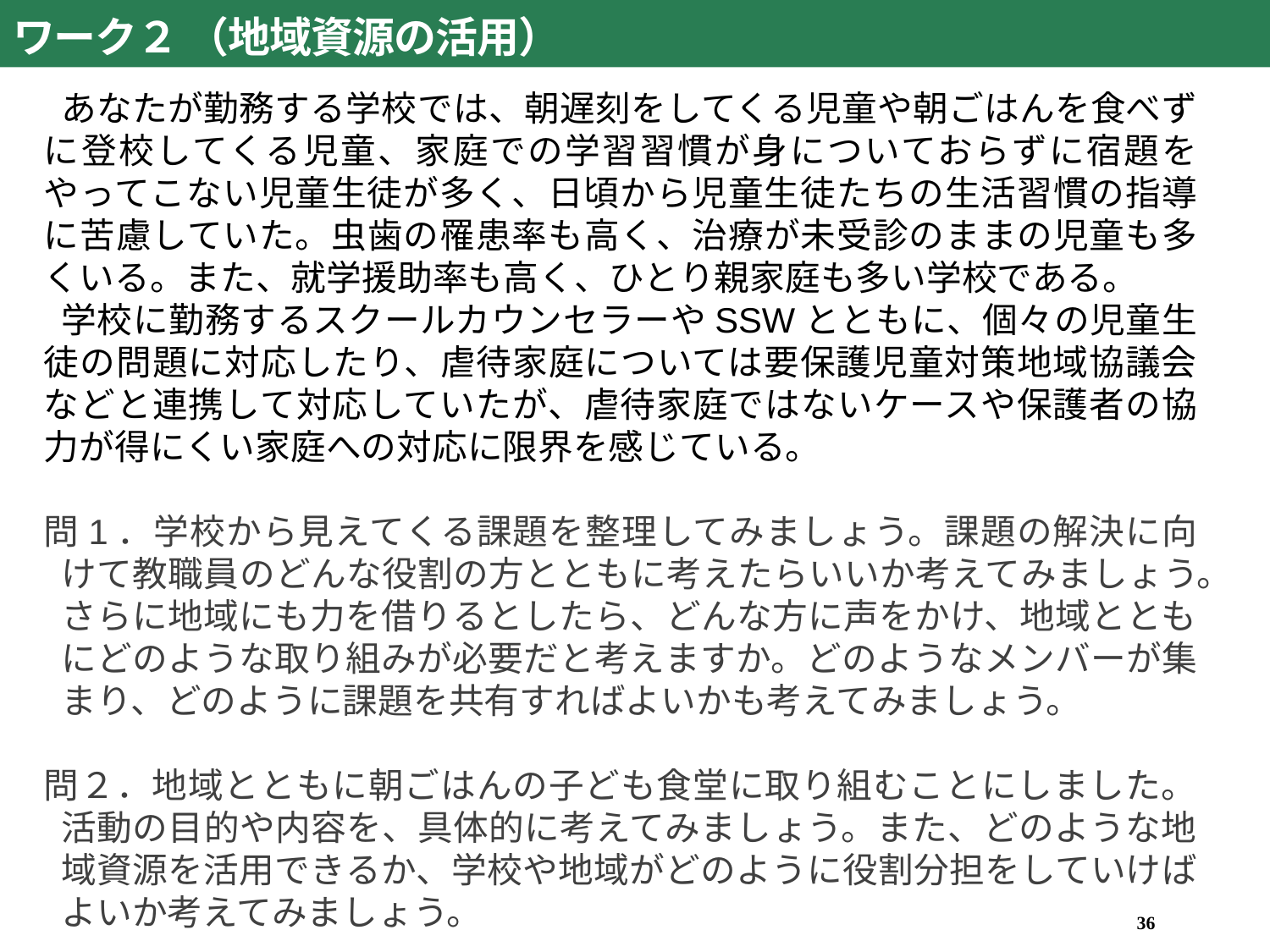

ワーク２ （地域資源の活用）
あなたが勤務する学校では、朝遅刻をしてくる児童や朝ごはんを食べずに登校してくる児童、家庭での学習習慣が身についておらずに宿題をやってこない児童生徒が多く、日頃から児童生徒たちの生活習慣の指導に苦慮していた。虫歯の罹患率も高く、治療が未受診のままの児童も多くいる。また、就学援助率も高く、ひとり親家庭も多い学校である。
学校に勤務するスクールカウンセラーやSSWとともに、個々の児童生徒の問題に対応したり、虐待家庭については要保護児童対策地域協議会などと連携して対応していたが、虐待家庭ではないケースや保護者の協力が得にくい家庭への対応に限界を感じている。

問1．学校から見えてくる課題を整理してみましょう。課題の解決に向けて教職員のどんな役割の方とともに考えたらいいか考えてみましょう。さらに地域にも力を借りるとしたら、どんな方に声をかけ、地域とともにどのような取り組みが必要だと考えますか。どのようなメンバーが集まり、どのように課題を共有すればよいかも考えてみましょう。

問２．地域とともに朝ごはんの子ども食堂に取り組むことにしました。活動の目的や内容を、具体的に考えてみましょう。また、どのような地域資源を活用できるか、学校や地域がどのように役割分担をしていけばよいか考えてみましょう。
36